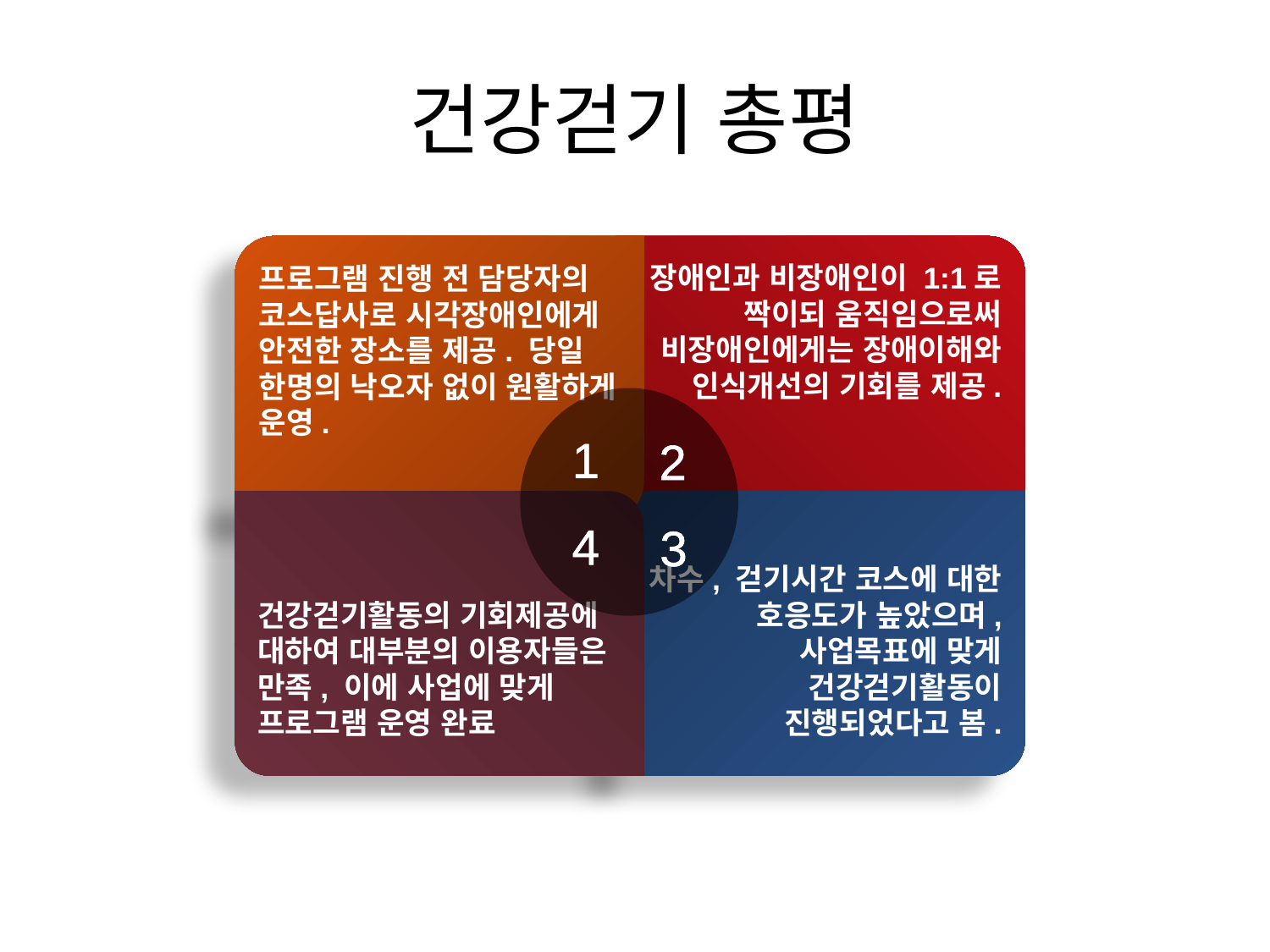

# 건강걷기 총평
프로그램 진행 전 담당자의 코스답사로 시각장애인에게 안전한 장소를 제공. 당일 한명의 낙오자 없이 원활하게 운영.
장애인과 비장애인이 1:1로 짝이되 움직임으로써 비장애인에게는 장애이해와 인식개선의 기회를 제공.

1
2
건강걷기활동의 기회제공에 대하여 대부분의 이용자들은 만족, 이에 사업에 맞게 프로그램 운영 완료
차수, 걷기시간 코스에 대한 호응도가 높았으며, 사업목표에 맞게 건강걷기활동이 진행되었다고 봄.
4
3
Designed by Guild Design Inc.